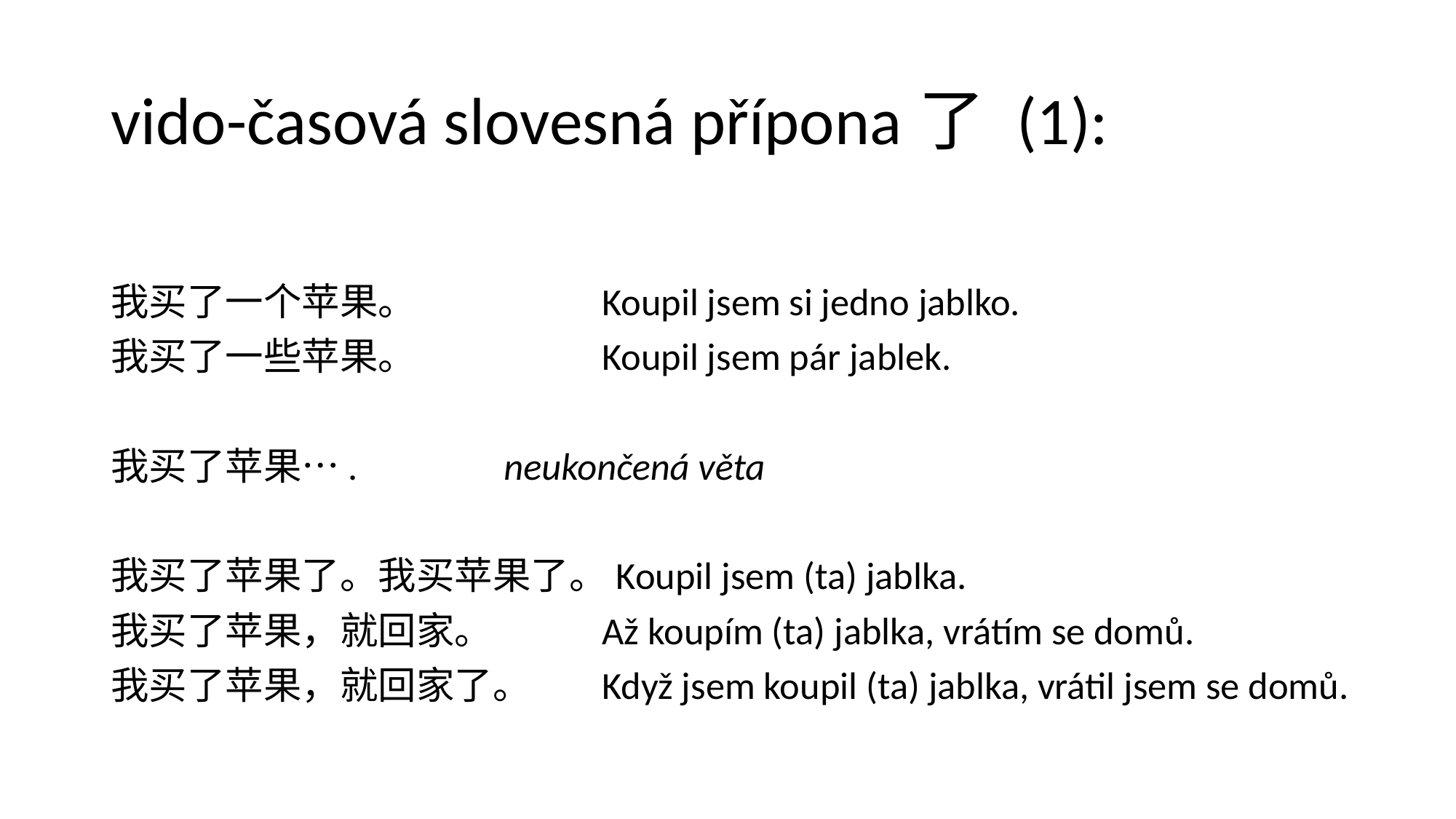

# vido-časová slovesná přípona了 (1):

我买了一个苹果。		Koupil jsem si jedno jablko.
我买了一些苹果。		Koupil jsem pár jablek.

我买了苹果…. 		neukončená věta

我买了苹果了。我买苹果了。Koupil jsem (ta) jablka.
我买了苹果，就回家。		Až koupím (ta) jablka, vrátím se domů.
我买了苹果，就回家了。	Když jsem koupil (ta) jablka, vrátil jsem se domů.